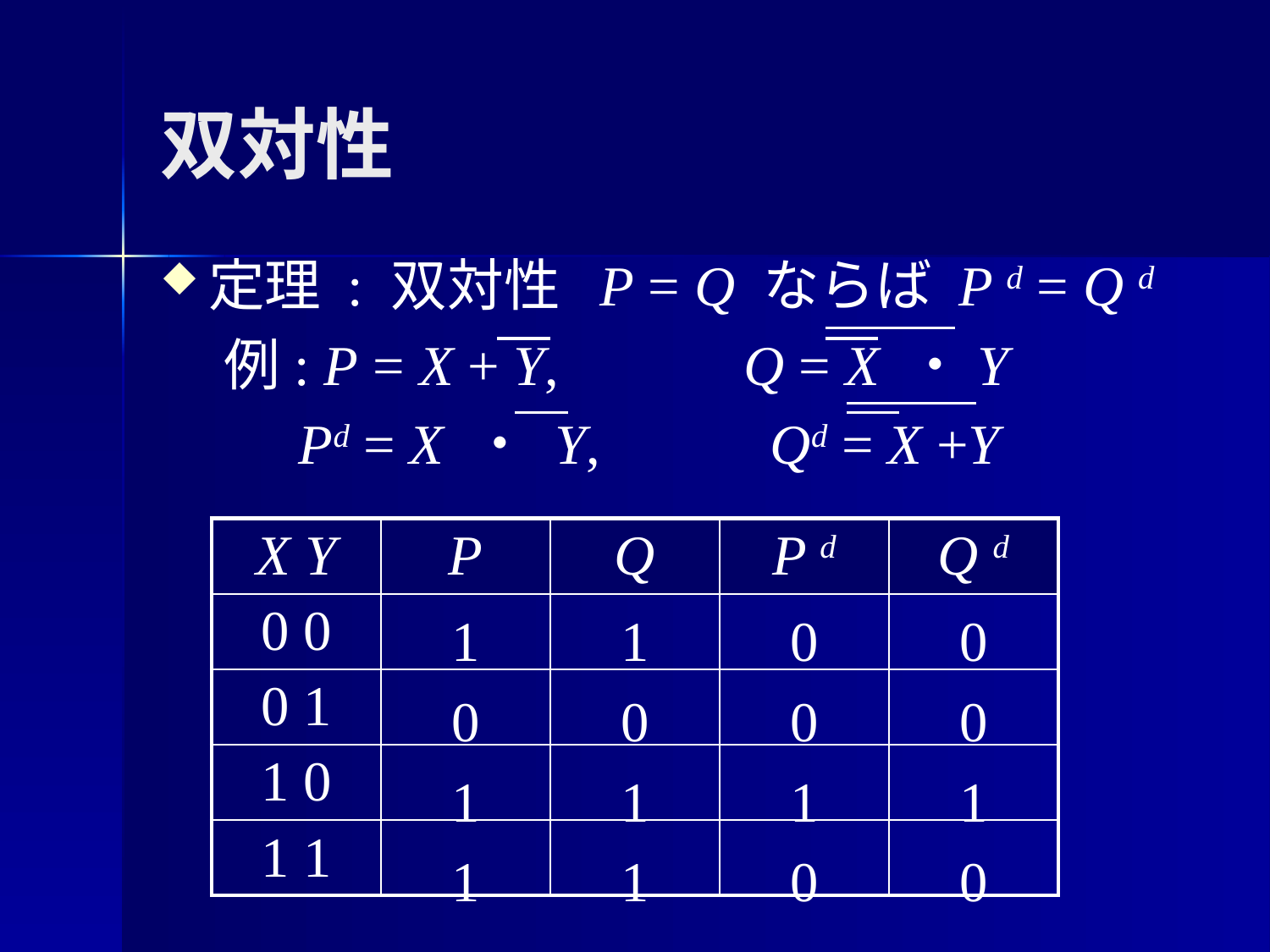

# 双対性
定理 : 双対性  P = Q ならば P d = Q d
例: P = X + Y,             Q = X ・Y
         Pd = X ・ Y,            Qd = X +Y

| X Y | P | Q | P d | Q d |
| --- | --- | --- | --- | --- |
| 0 0 |  |  |  |  |
| 0 1 |  |  |  |  |
| 1 0 |  |  |  |  |
| 1 1 |  |  |  |  |
1
1
0
0
0
0
0
0
1
1
1
1
1
1
0
0